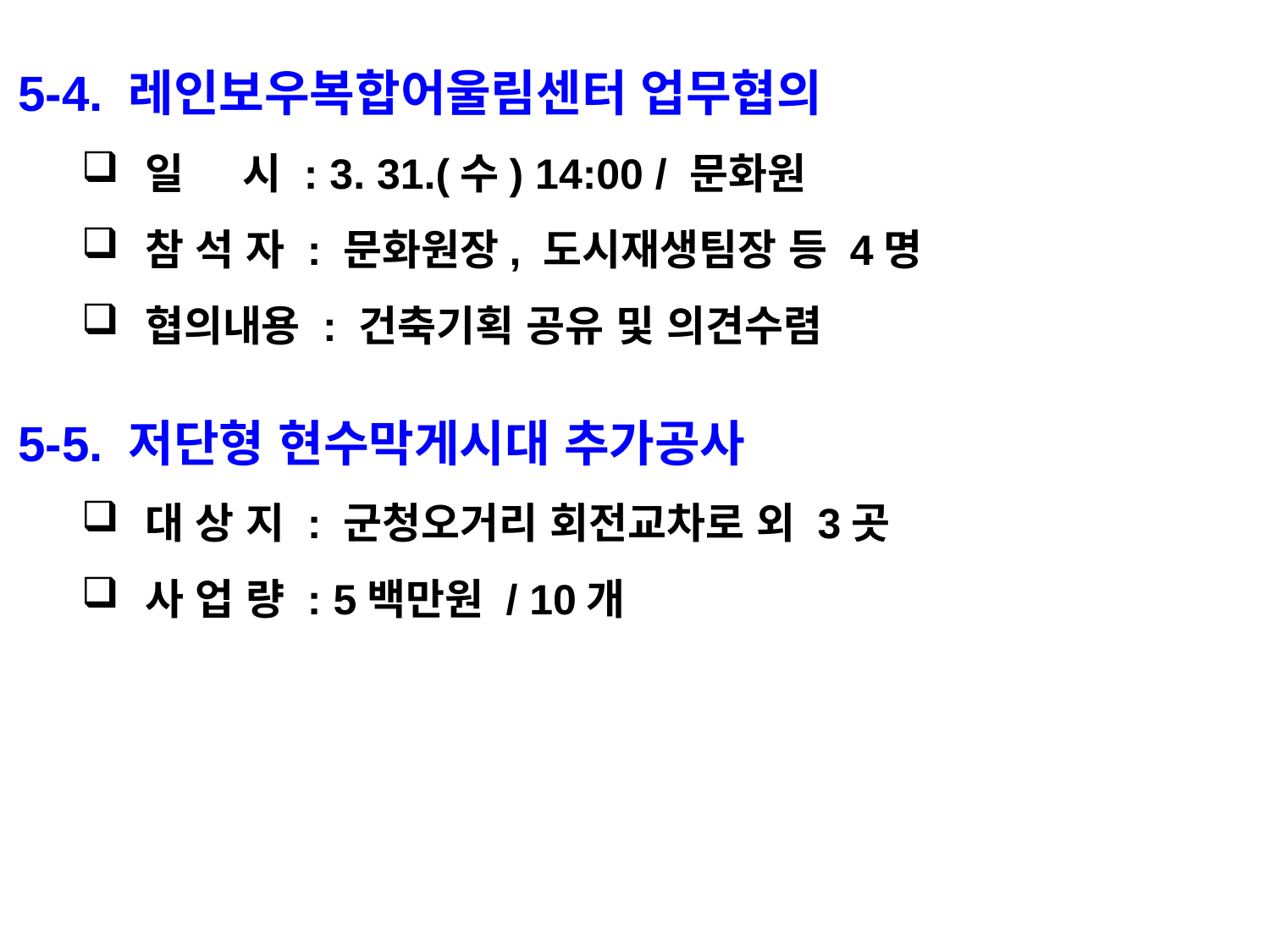

5-4. 레인보우복합어울림센터 업무협의
일     시 : 3. 31.(수) 14:00 / 문화원
참 석 자 : 문화원장, 도시재생팀장 등 4명
협의내용 : 건축기획 공유 및 의견수렴

5-5. 저단형 현수막게시대 추가공사
대 상 지 : 군청오거리 회전교차로 외 3곳
사 업 량 : 5백만원 / 10개